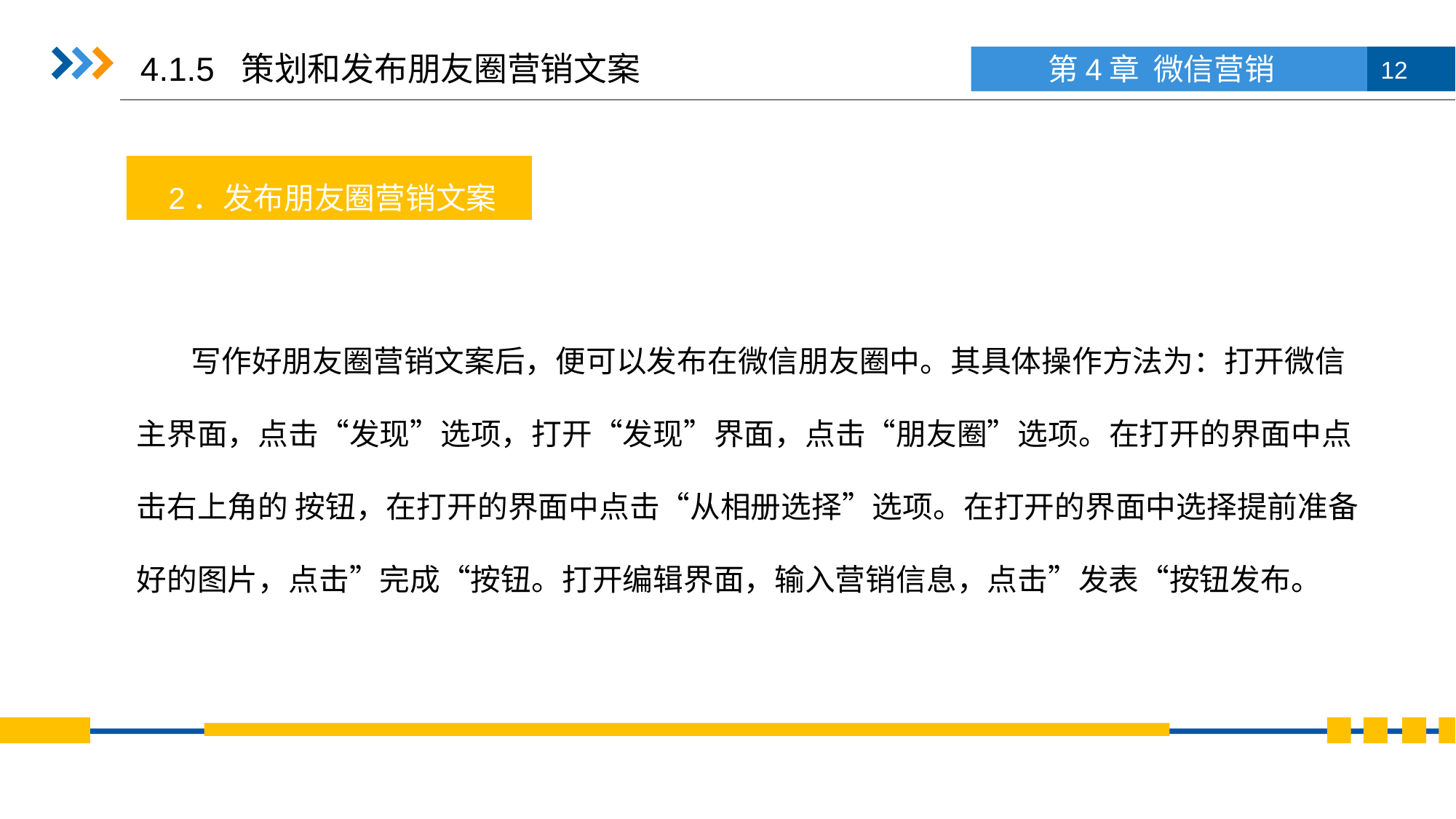

4.1.5  策划和发布朋友圈营销文案
2．发布朋友圈营销文案
写作好朋友圈营销文案后，便可以发布在微信朋友圈中。其具体操作方法为：打开微信主界面，点击“发现”选项，打开“发现”界面，点击“朋友圈”选项。在打开的界面中点击右上角的 按钮，在打开的界面中点击“从相册选择”选项。在打开的界面中选择提前准备好的图片，点击”完成“按钮。打开编辑界面，输入营销信息，点击”发表“按钮发布。